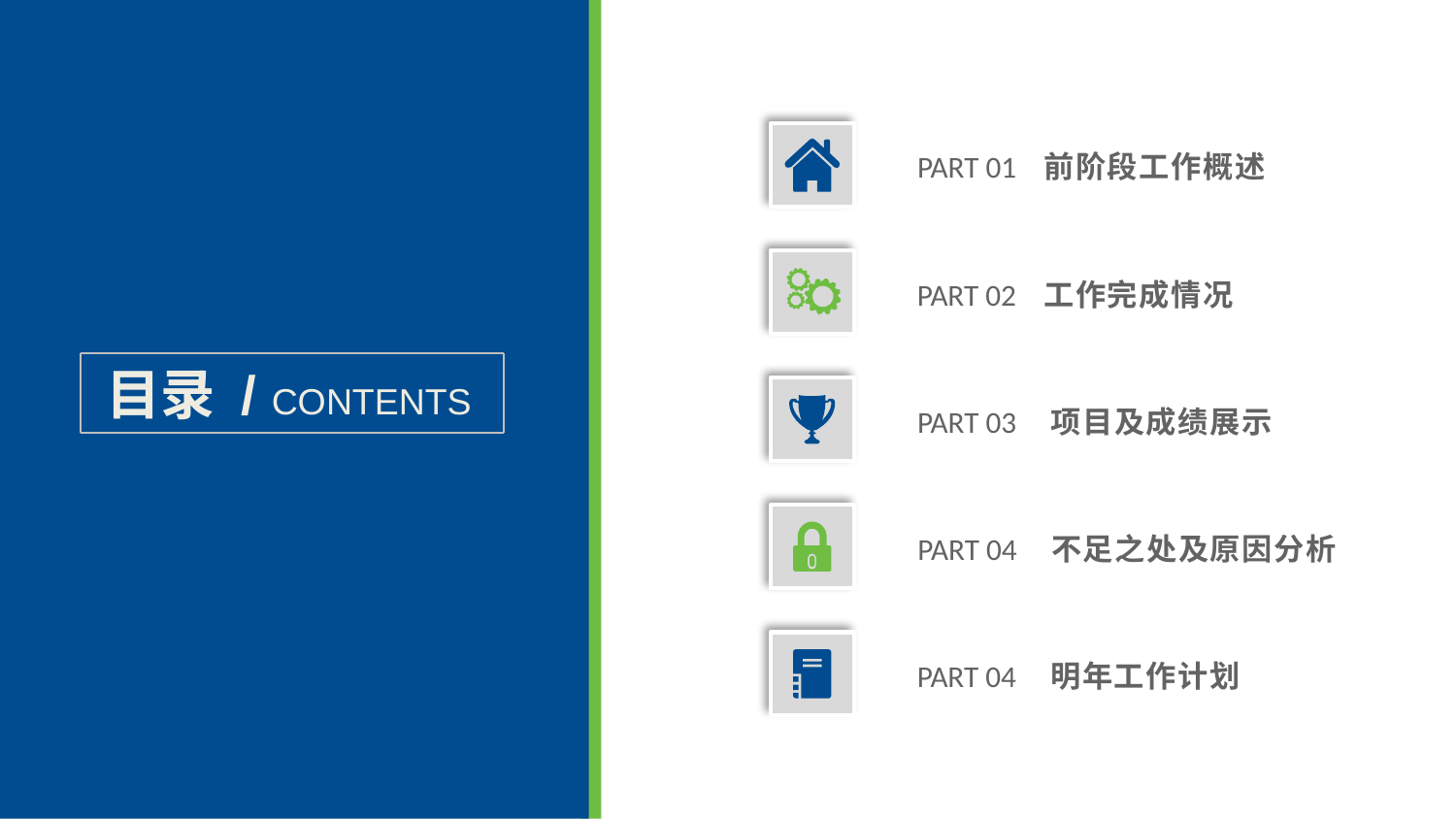

PART 01   前阶段工作概述

PART 02   工作完成情况
目录 / CONTENTS

PART 03    项目及成绩展示

PART 04    不足之处及原因分析

PART 04    明年工作计划